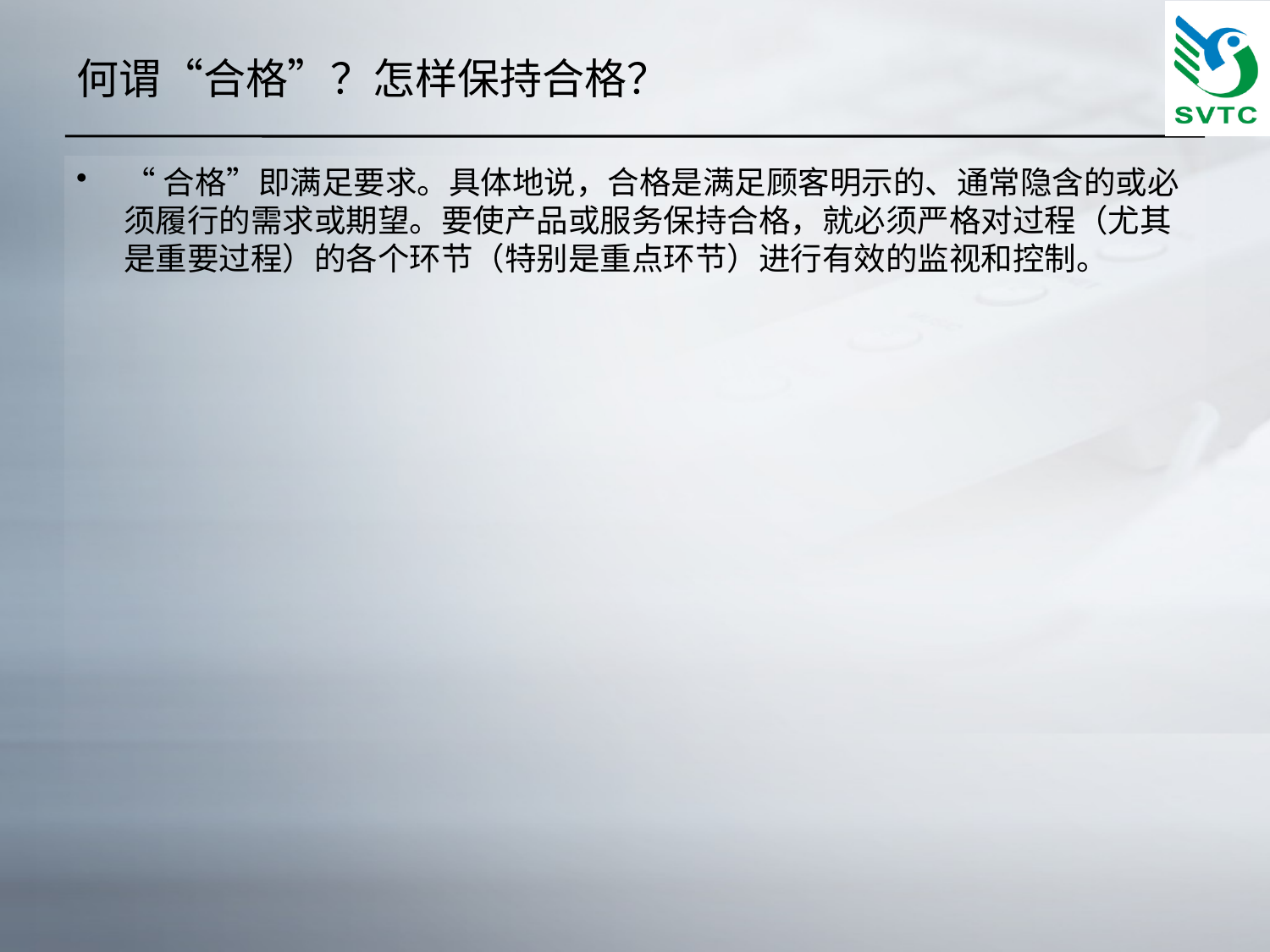

# 何谓“合格”？怎样保持合格？
“合格”即满足要求。具体地说，合格是满足顾客明示的、通常隐含的或必须履行的需求或期望。要使产品或服务保持合格，就必须严格对过程（尤其是重要过程）的各个环节（特别是重点环节）进行有效的监视和控制。